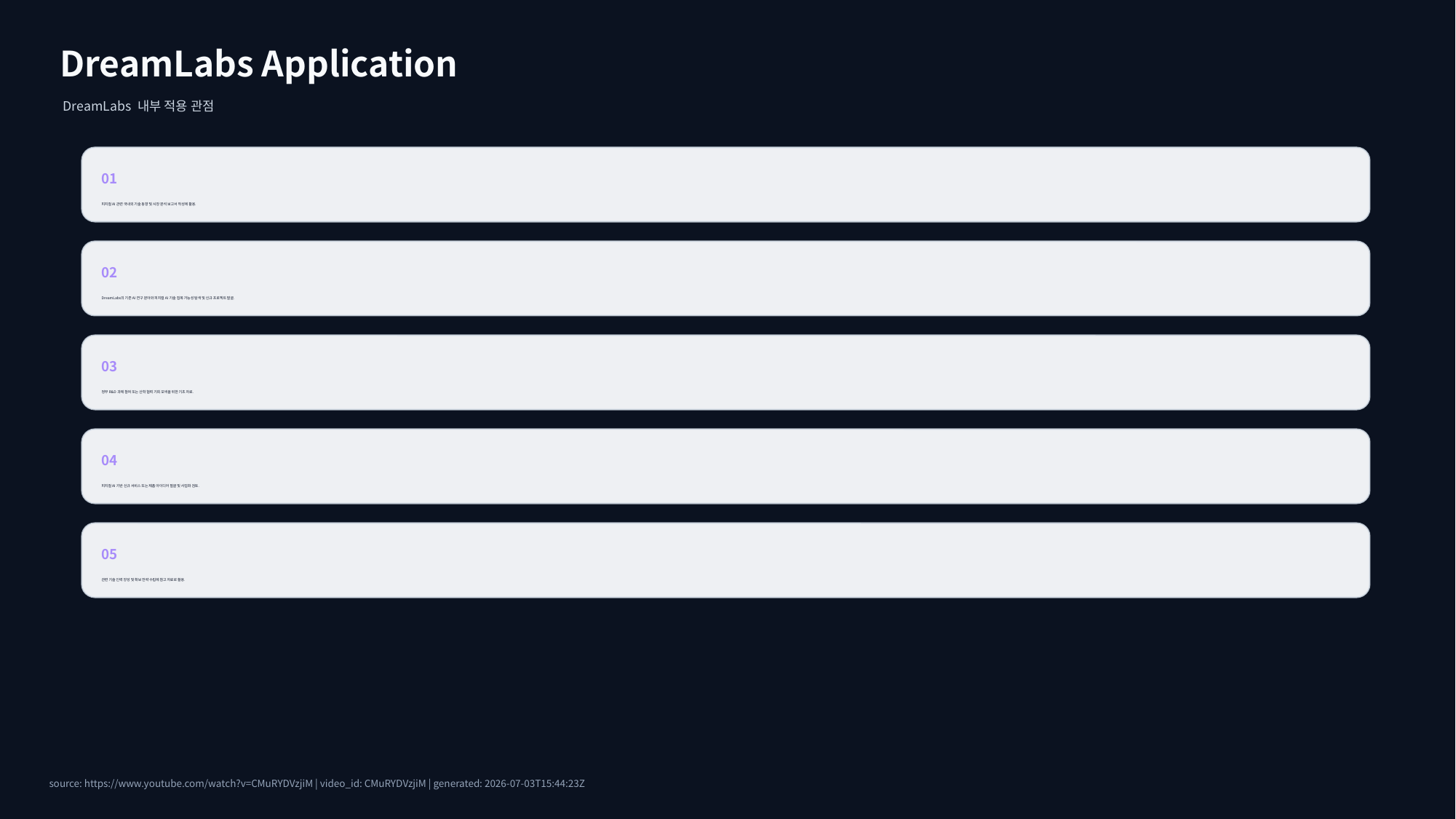

DreamLabs Application
DreamLabs 내부 적용 관점

01
피지컬 AI 관련 국내외 기술 동향 및 시장 분석 보고서 작성에 활용.

02
DreamLabs의 기존 AI 연구 분야와 피지컬 AI 기술 접목 가능성 탐색 및 신규 프로젝트 발굴.

03
정부 R&D 과제 참여 또는 산학 협력 기회 모색을 위한 기초 자료.

04
피지컬 AI 기반 신규 서비스 또는 제품 아이디어 발굴 및 사업화 검토.

05
관련 기술 인력 양성 및 확보 전략 수립에 참고 자료로 활용.
source: https://www.youtube.com/watch?v=CMuRYDVzjiM | video_id: CMuRYDVzjiM | generated: 2026-07-03T15:44:23Z